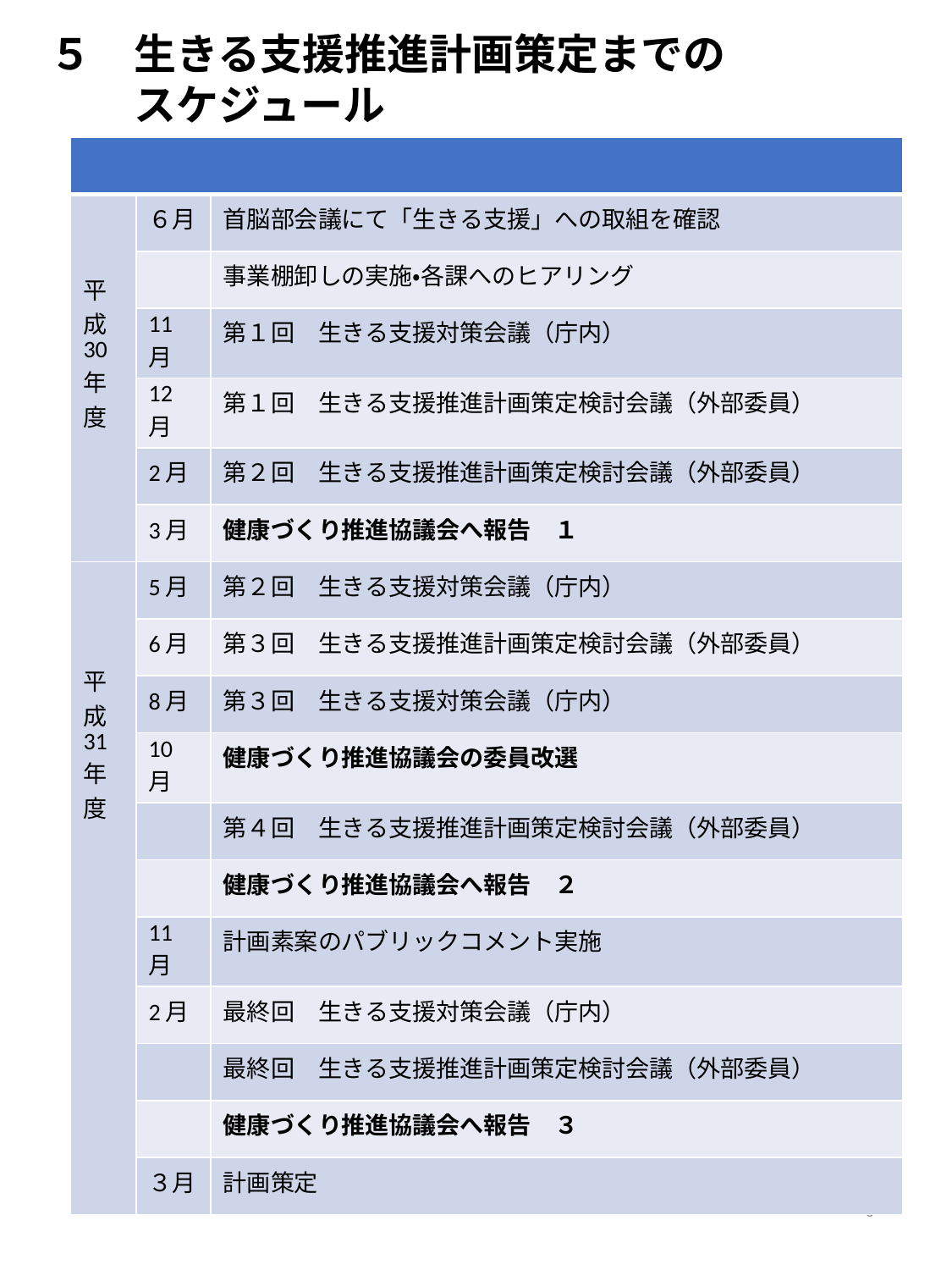

５　生きる支援推進計画策定までの
　　スケジュール
|  |  |  |
| --- | --- | --- |
| 平成30年度 | ６月 | 首脳部会議にて「生きる支援」への取組を確認 |
|  |  | 事業棚卸しの実施・各課へのヒアリング |
|  | 11月 | 第１回　生きる支援対策会議（庁内） |
|  | 12月 | 第１回　生きる支援推進計画策定検討会議（外部委員） |
|  | 2月 | 第２回　生きる支援推進計画策定検討会議（外部委員） |
|  | 3月 | 健康づくり推進協議会へ報告　１ |
| 平成31年度 | 5月 | 第２回　生きる支援対策会議（庁内） |
|  | 6月 | 第３回　生きる支援推進計画策定検討会議（外部委員） |
|  | 8月 | 第３回　生きる支援対策会議（庁内） |
|  | 10月 | 健康づくり推進協議会の委員改選 |
|  |  | 第４回　生きる支援推進計画策定検討会議（外部委員） |
|  |  | 健康づくり推進協議会へ報告　２ |
|  | 11月 | 計画素案のパブリックコメント実施 |
|  | 2月 | 最終回　生きる支援対策会議（庁内） |
|  |  | 最終回　生きる支援推進計画策定検討会議（外部委員） |
|  |  | 健康づくり推進協議会へ報告　３ |
|  | ３月 | 計画策定 |
6